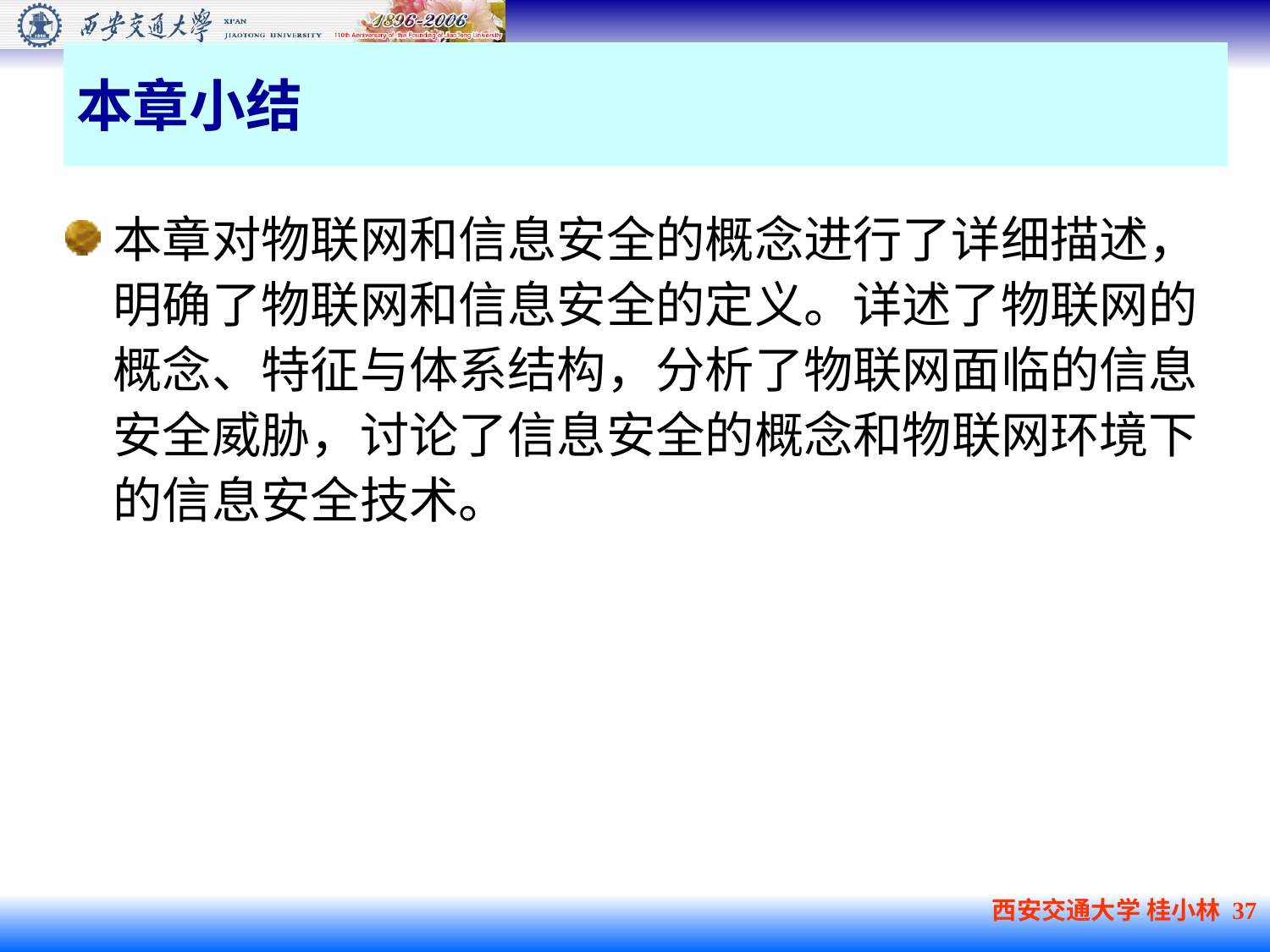

# 本章小结
本章对物联网和信息安全的概念进行了详细描述，明确了物联网和信息安全的定义。详述了物联网的概念、特征与体系结构，分析了物联网面临的信息安全威胁，讨论了信息安全的概念和物联网环境下的信息安全技术。
西安交通大学 桂小林 37